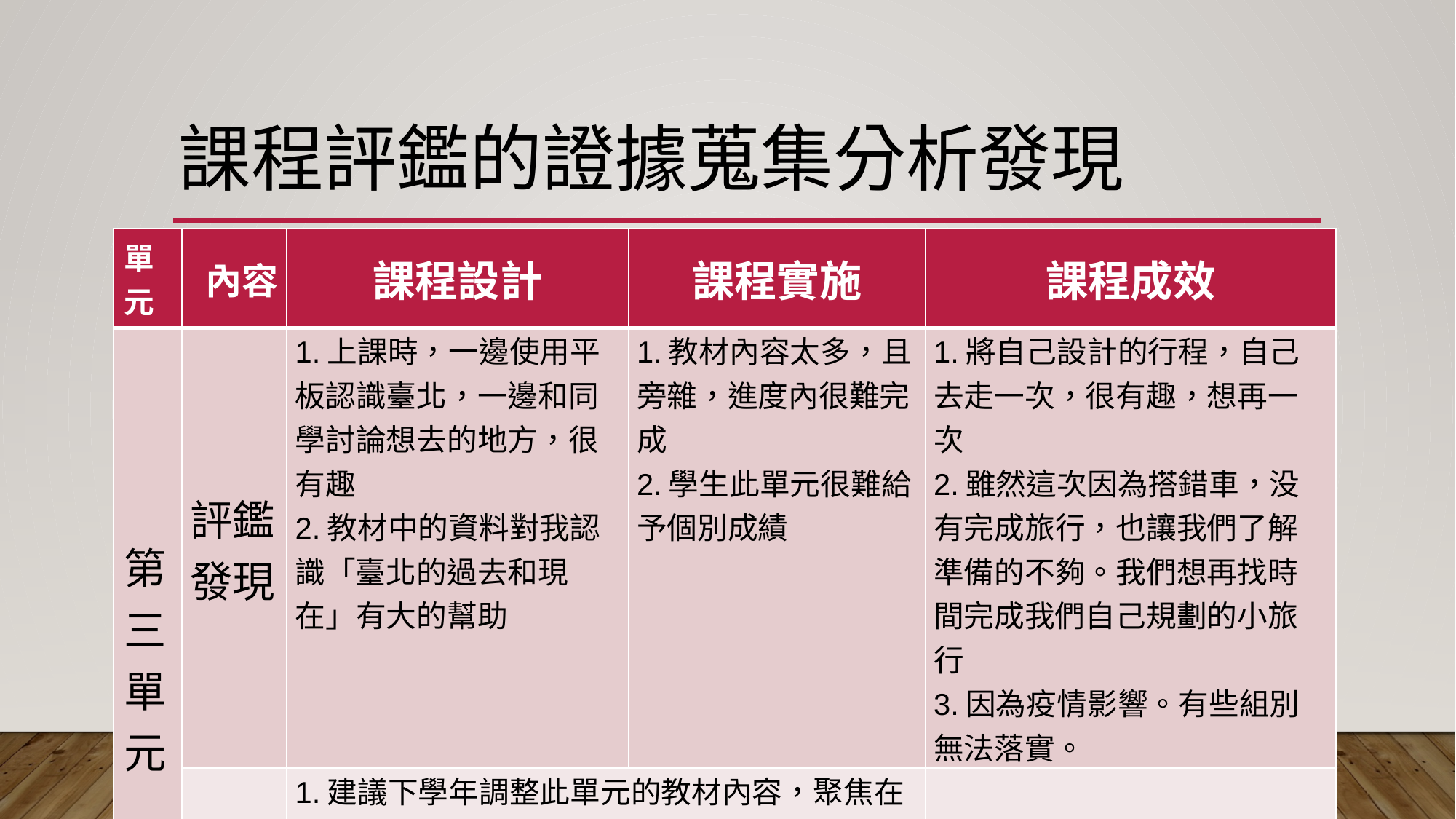

課程評鑑的證據蒐集分析發現
| 單元 | 內容 | 課程設計 | 課程實施 | 課程成效 |
| --- | --- | --- | --- | --- |
| 第三單元 | 評鑑發現 | 1.上課時，一邊使用平板認識臺北，一邊和同學討論想去的地方，很有趣 2.教材中的資料對我認識「臺北的過去和現在」有大的幫助 | 1.教材內容太多，且旁雜，進度內很難完成 2.學生此單元很難給予個別成績 | 1.將自己設計的行程，自己去走一次，很有趣，想再一次 2.雖然這次因為搭錯車，没有完成旅行，也讓我們了解準備的不夠。我們想再找時間完成我們自己規劃的小旅行 3.因為疫情影響。有些組別無法落實。 |
|  | 調整修改 | 1.建議下學年調整此單元的教材內容，聚焦在臺北街道、舊城故事、文青小旅行。智慧臺北城的相關內容當成參考資料，不列入上課進度。 2.本單元強調小組實作，評量方式建議採小組，小組中可依個人工作表現計分。 |  |  |